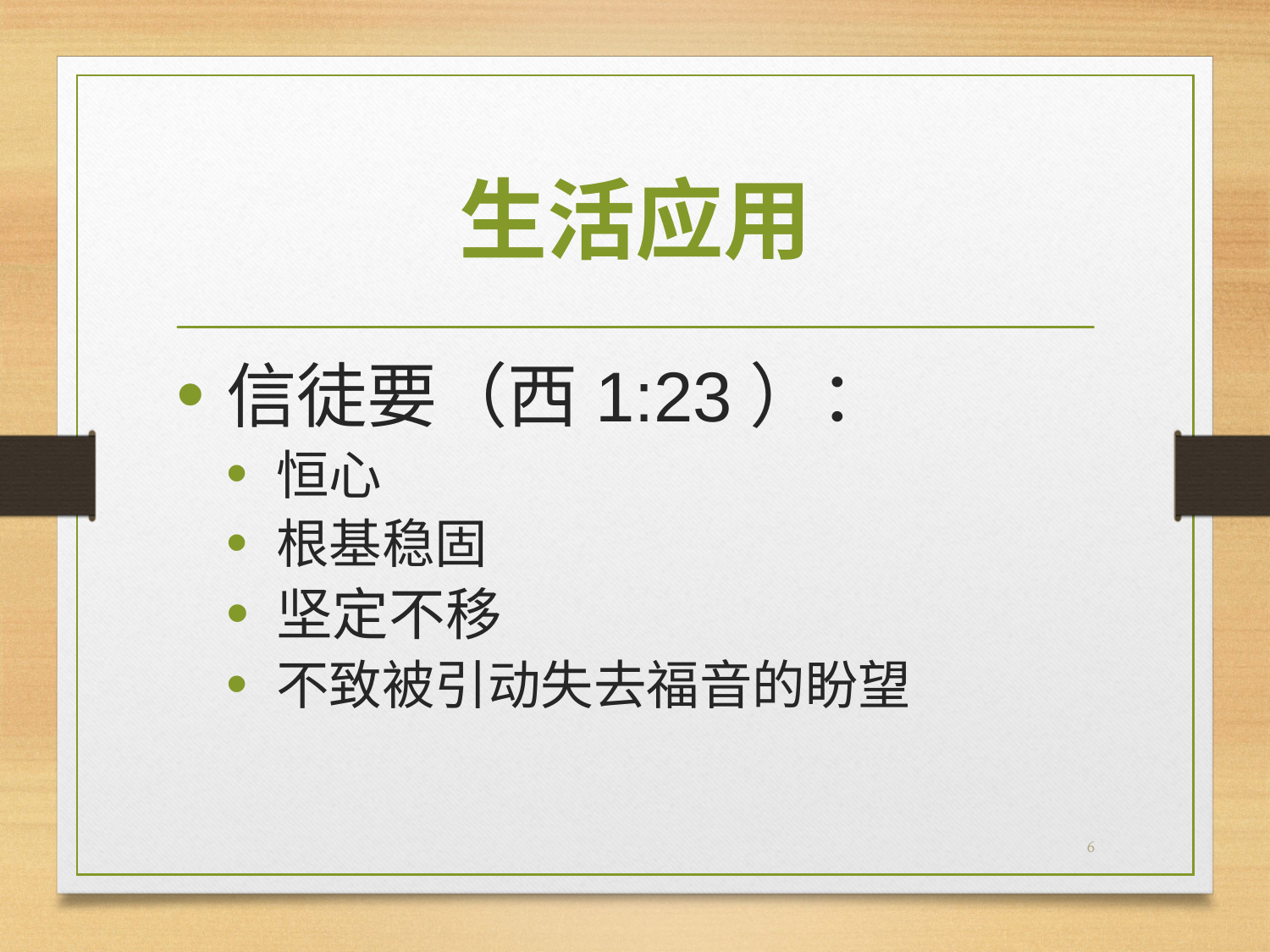

# 生活应用
信徒要（西1:23）：
恒心
根基稳固
坚定不移
不致被引动失去福音的盼望

6